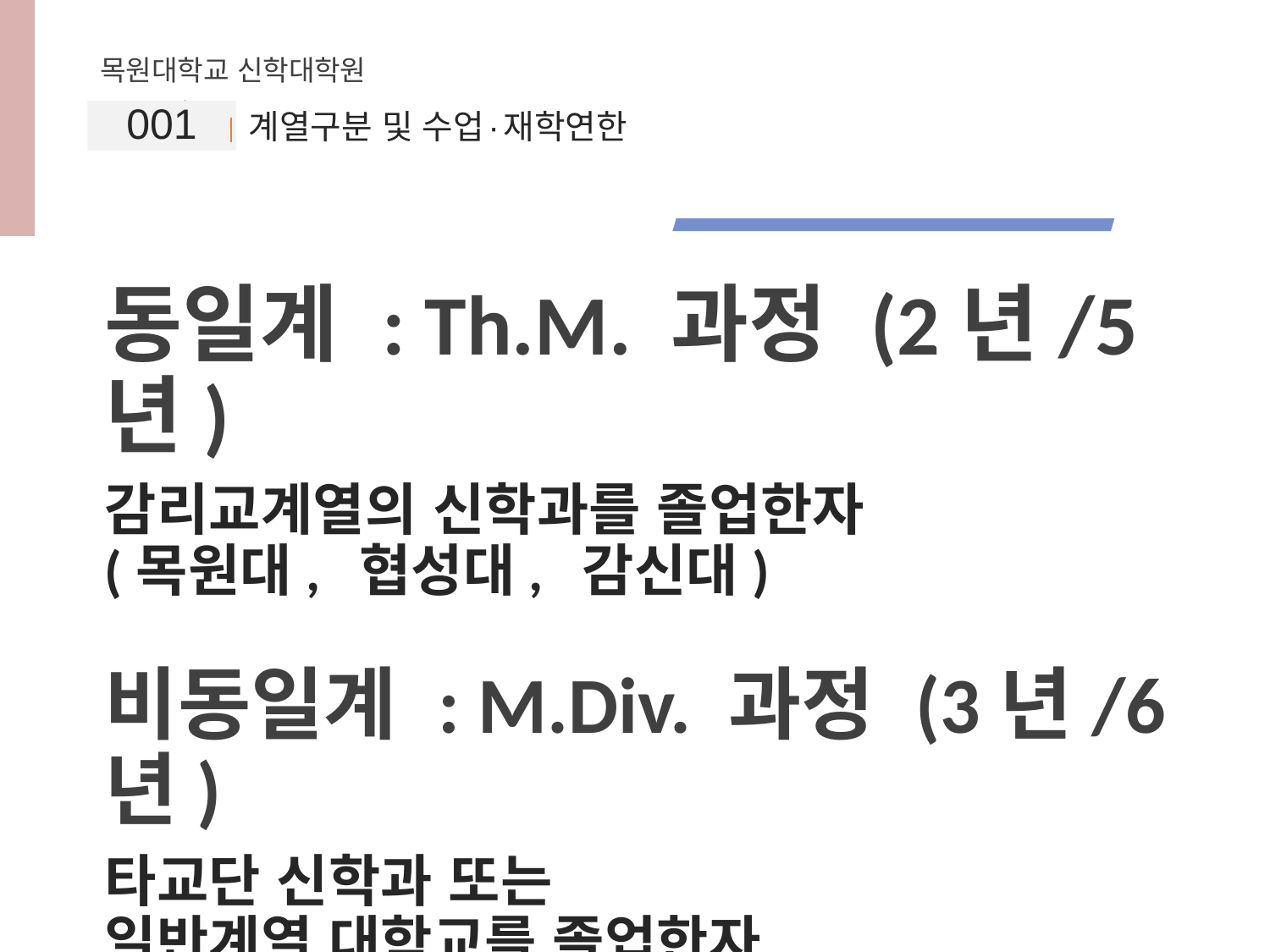

목원대학교 신학대학원
001
# 계열구분 및 수업·재학연한
동일계 : Th.M. 과정 (2년/5년)

감리교계열의 신학과를 졸업한자
(목원대,  협성대,  감신대)

비동일계 : M.Div. 과정 (3년/6년)

타교단 신학과 또는
일반계열 대학교를 졸업한자